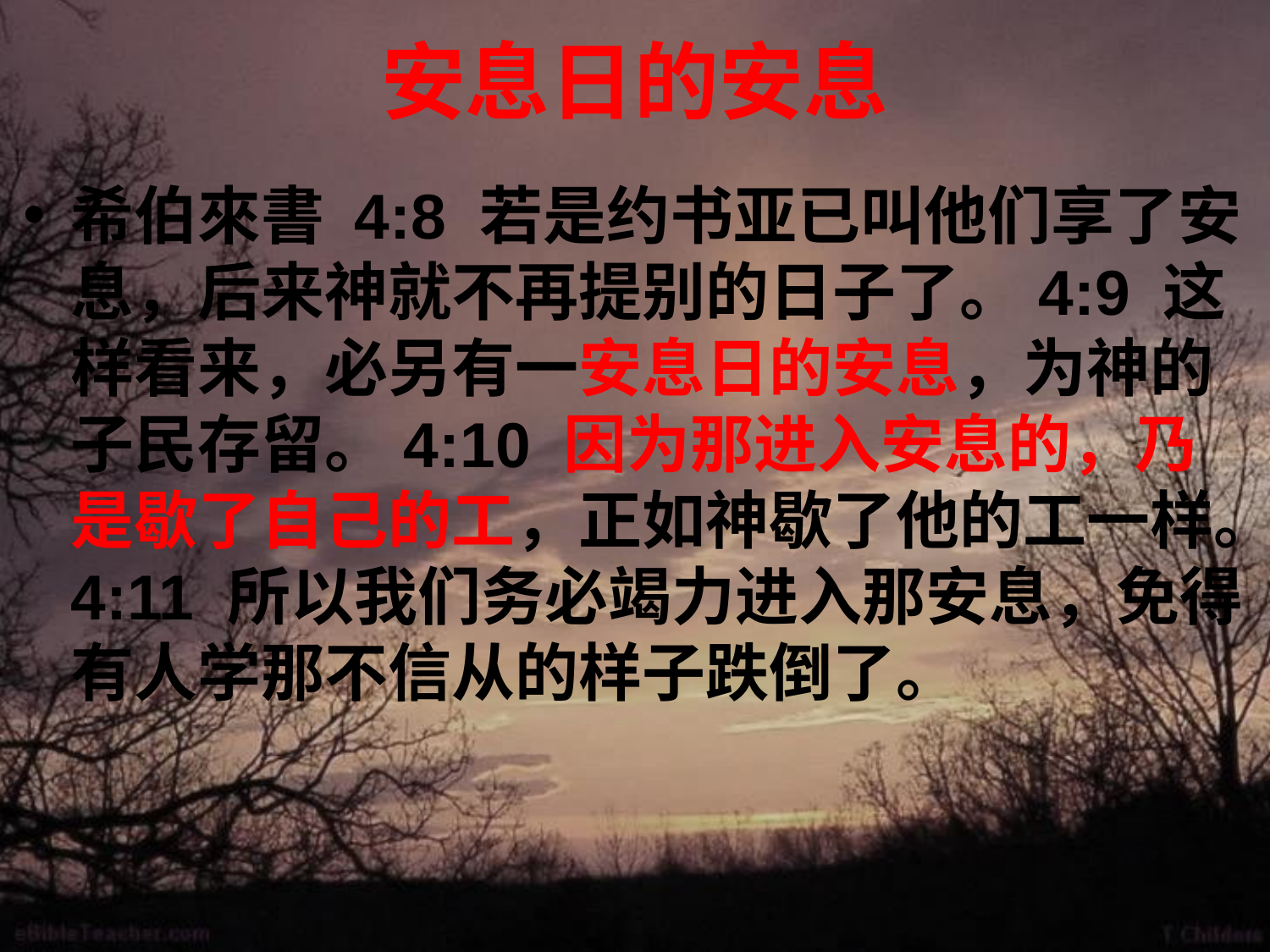

# 安息日的安息
希伯來書 4:8 若是约书亚已叫他们享了安息，后来神就不再提别的日子了。4:9 这样看来，必另有一安息日的安息，为神的子民存留。4:10 因为那进入安息的，乃是歇了自己的工，正如神歇了他的工一样。4:11 所以我们务必竭力进入那安息，免得有人学那不信从的样子跌倒了。